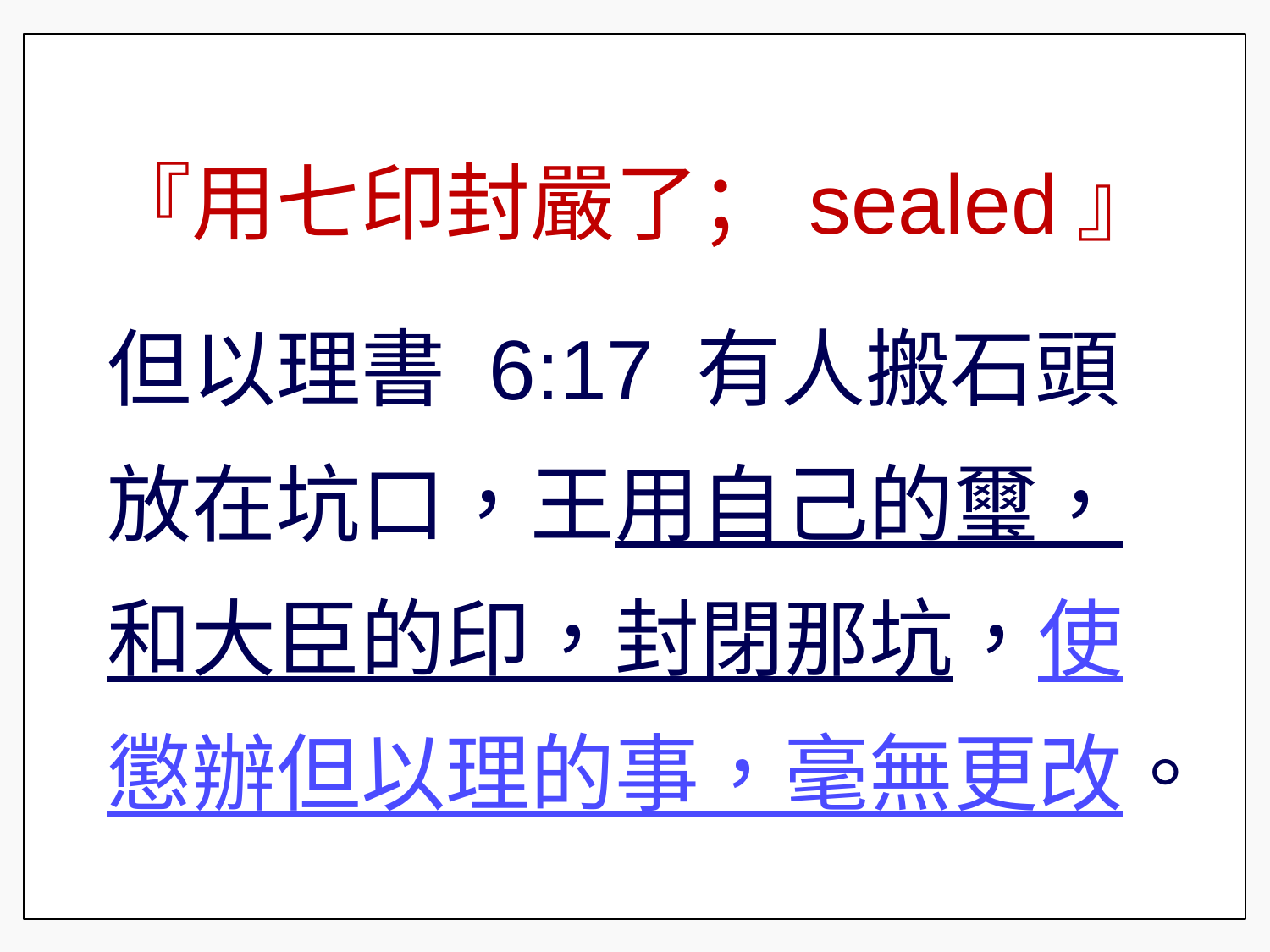

『用七印封嚴了；sealed』
但以理書 6:17 有人搬石頭放在坑口，王用自己的璽，和大臣的印，封閉那坑，使懲辦但以理的事，毫無更改。